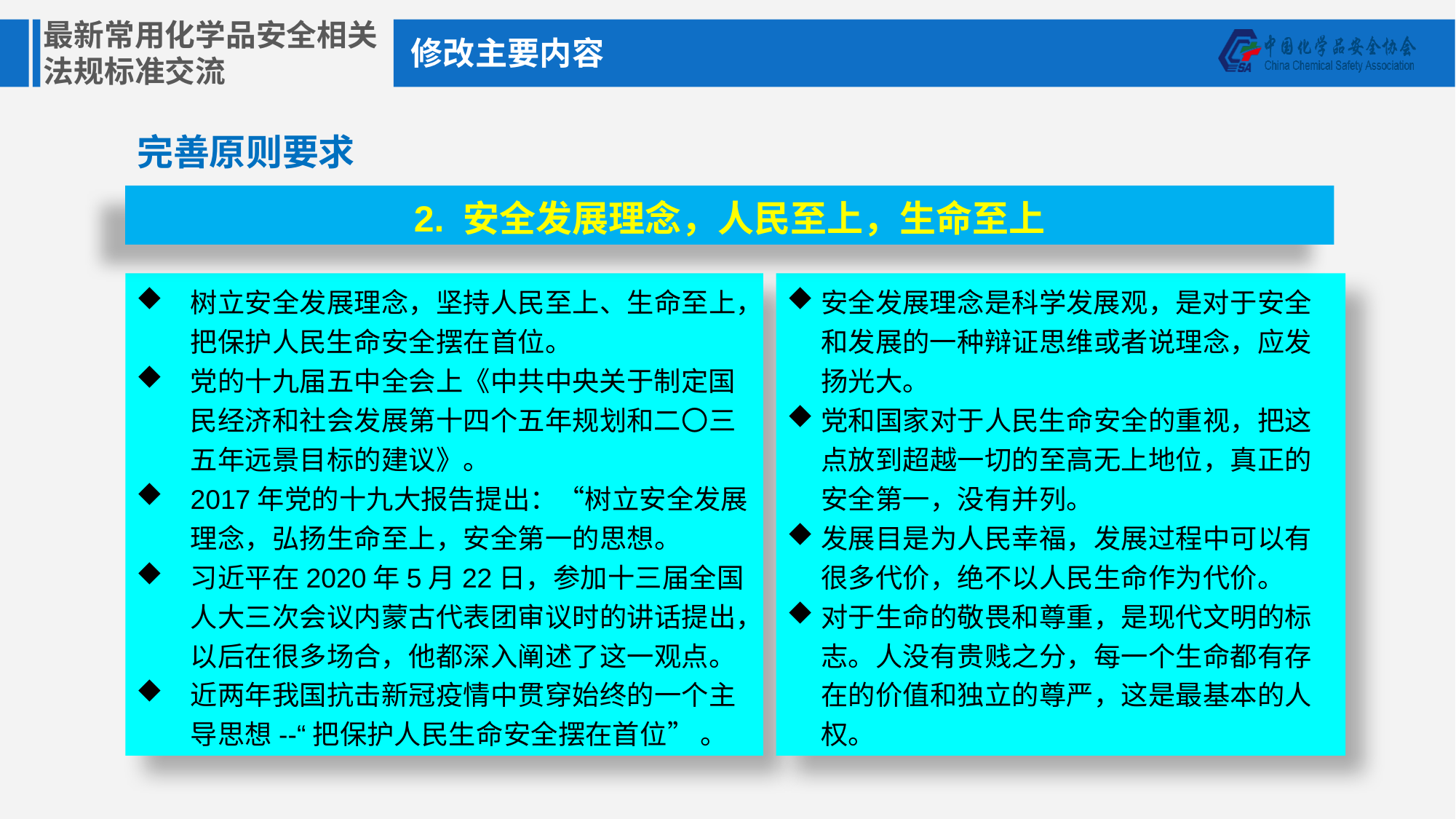

修改主要内容
完善原则要求
2. 安全发展理念，人民至上，生命至上
安全发展理念是科学发展观，是对于安全和发展的一种辩证思维或者说理念，应发扬光大。
党和国家对于人民生命安全的重视，把这点放到超越一切的至高无上地位，真正的安全第一，没有并列。
发展目是为人民幸福，发展过程中可以有很多代价，绝不以人民生命作为代价。
对于生命的敬畏和尊重，是现代文明的标志。人没有贵贱之分，每一个生命都有存在的价值和独立的尊严，这是最基本的人权。
树立安全发展理念，坚持人民至上、生命至上，把保护人民生命安全摆在首位。
党的十九届五中全会上《中共中央关于制定国民经济和社会发展第十四个五年规划和二〇三五年远景目标的建议》。
2017年党的十九大报告提出：“树立安全发展理念，弘扬生命至上，安全第一的思想。
习近平在2020年5月22日，参加十三届全国人大三次会议内蒙古代表团审议时的讲话提出，以后在很多场合，他都深入阐述了这一观点。
近两年我国抗击新冠疫情中贯穿始终的一个主导思想--“把保护人民生命安全摆在首位” 。